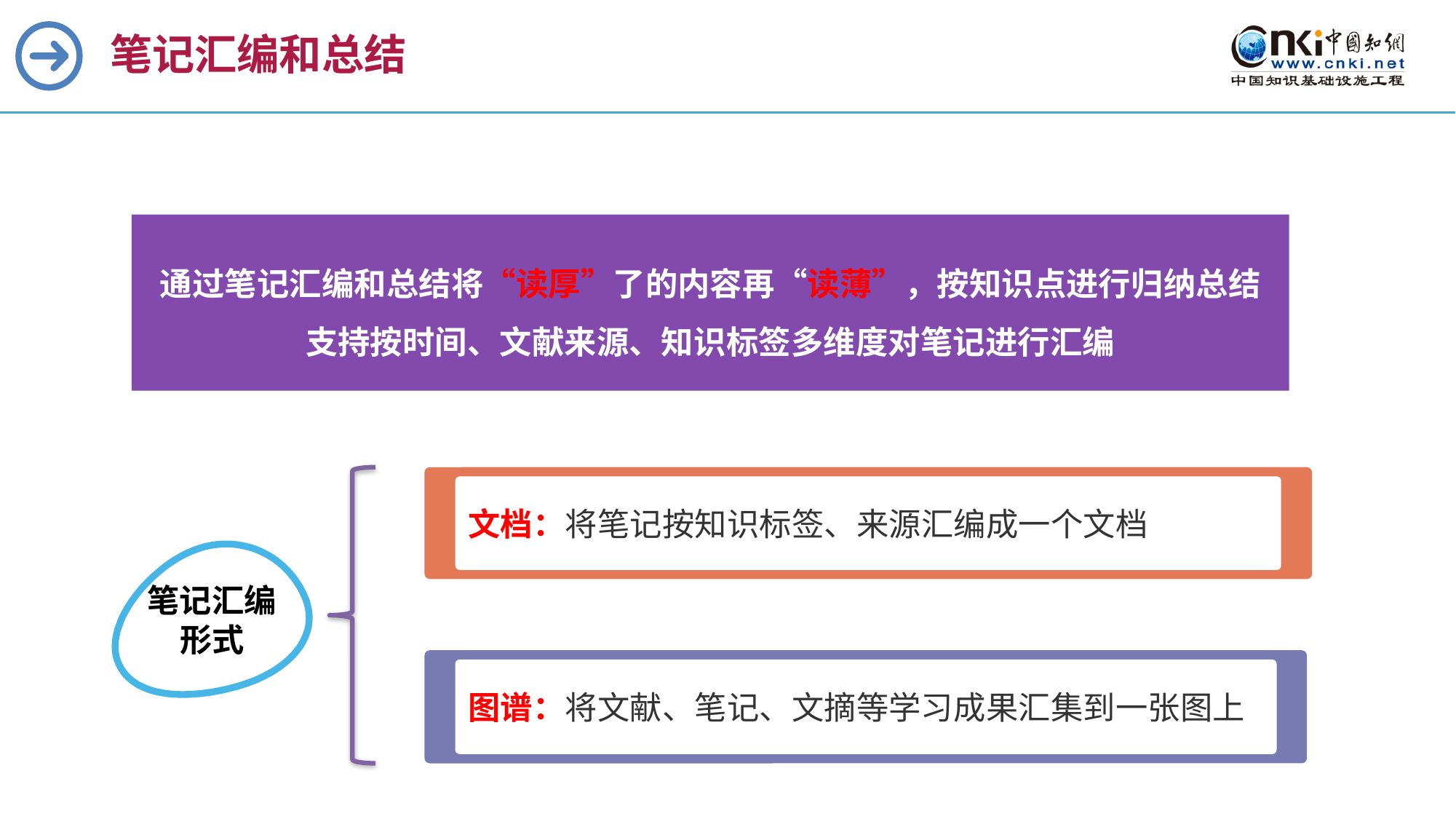

笔记汇编和总结
通过笔记汇编和总结将“读厚”了的内容再“读薄”，按知识点进行归纳总结
支持按时间、文献来源、知识标签多维度对笔记进行汇编

文档：将笔记按知识标签、来源汇编成一个文档
笔记汇编
形式

图谱：将文献、笔记、文摘等学习成果汇集到一张图上